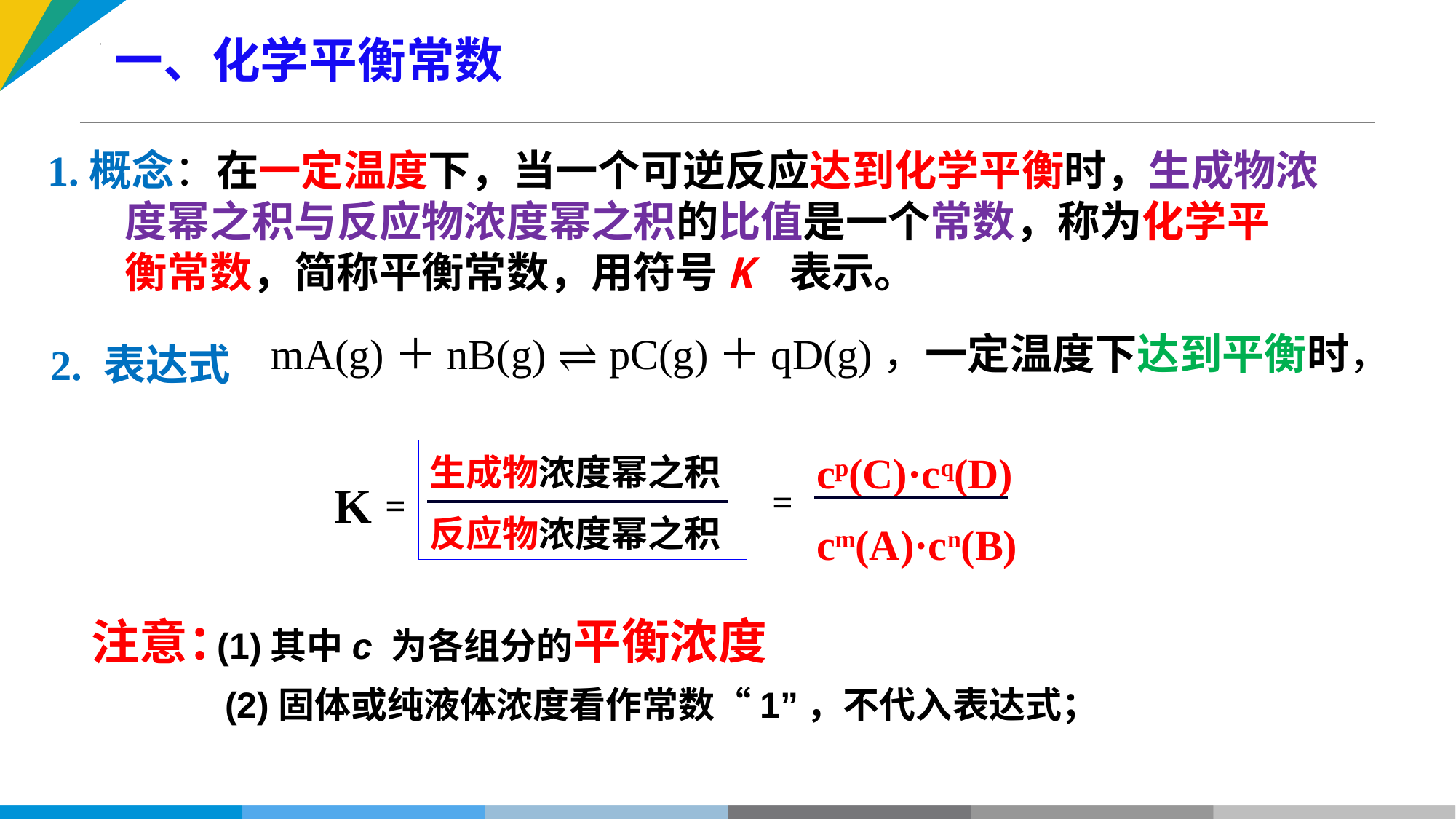

一、化学平衡常数
1.概念：在一定温度下，当一个可逆反应达到化学平衡时，生成物浓
       度幂之积与反应物浓度幂之积的比值是一个常数，称为化学平
       衡常数，简称平衡常数，用符号K 表示。
2. 表达式
   mA(g)＋nB(g) ⇌ pC(g)＋qD(g)，一定温度下达到平衡时，
cp(C)·cq(D)
cm(A)·cn(B)
=
生成物浓度幂之积
反应物浓度幂之积
=
K
(1)其中c 为各组分的平衡浓度
注意：
(2)固体或纯液体浓度看作常数“1”，不代入表达式；